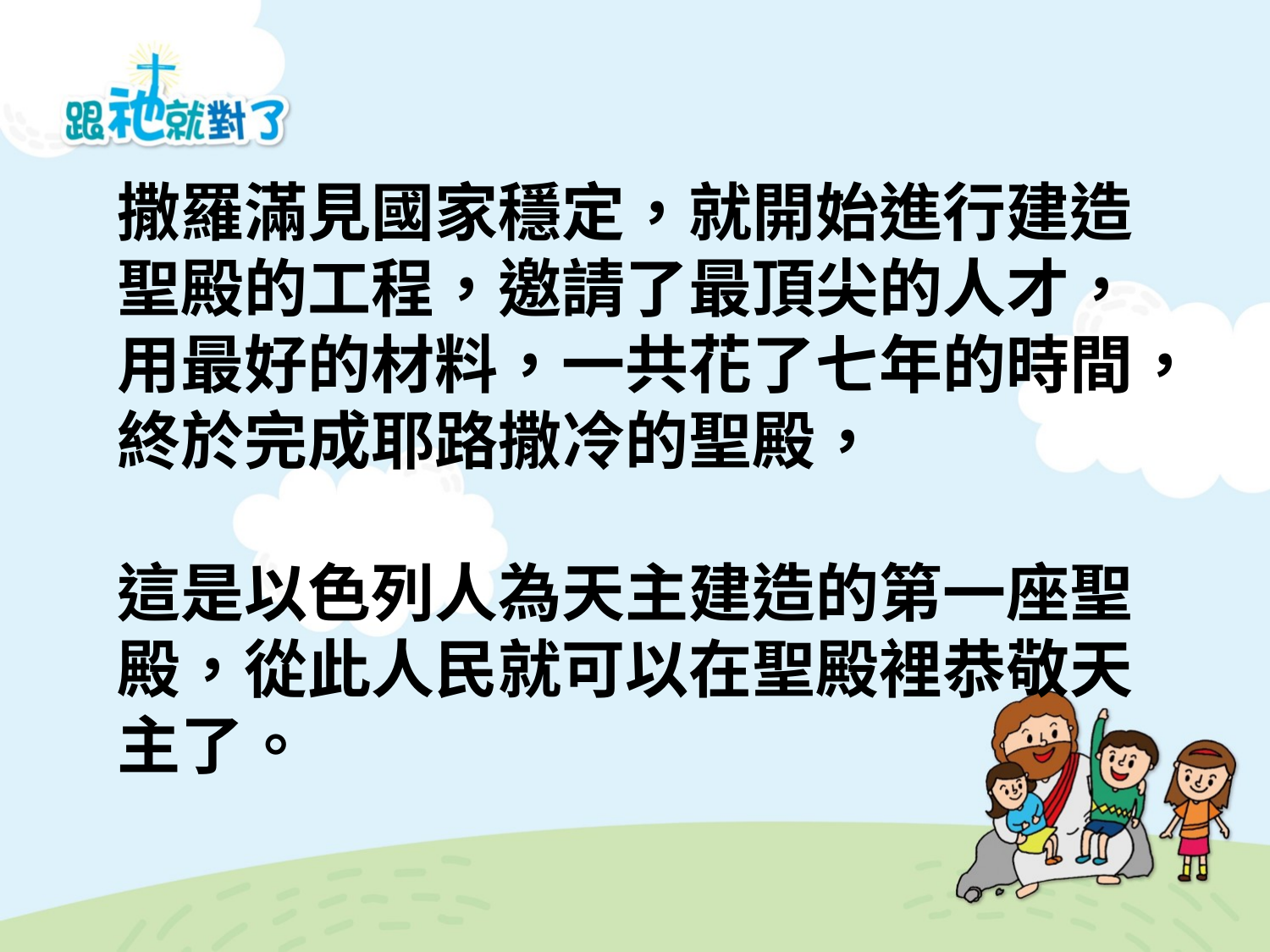

撒羅滿見國家穩定，就開始進行建造聖殿的工程，邀請了最頂尖的人才，用最好的材料，一共花了七年的時間，終於完成耶路撒冷的聖殿，

這是以色列人為天主建造的第一座聖殿，從此人民就可以在聖殿裡恭敬天主了。